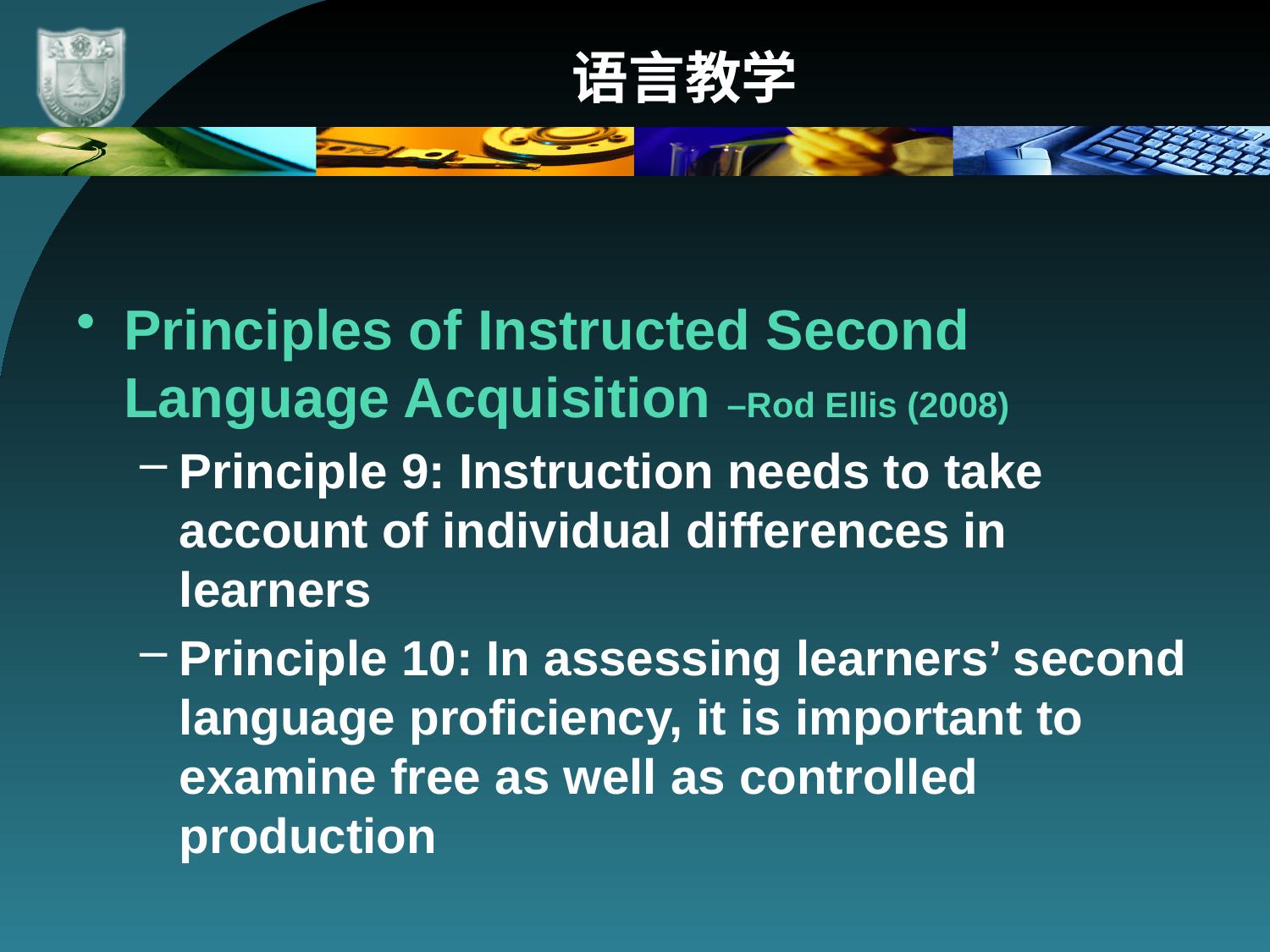

# 语言教学
Principles of Instructed Second Language Acquisition –Rod Ellis (2008)
Principle 9: Instruction needs to take account of individual differences in learners
Principle 10: In assessing learners’ second language proficiency, it is important to examine free as well as controlled production